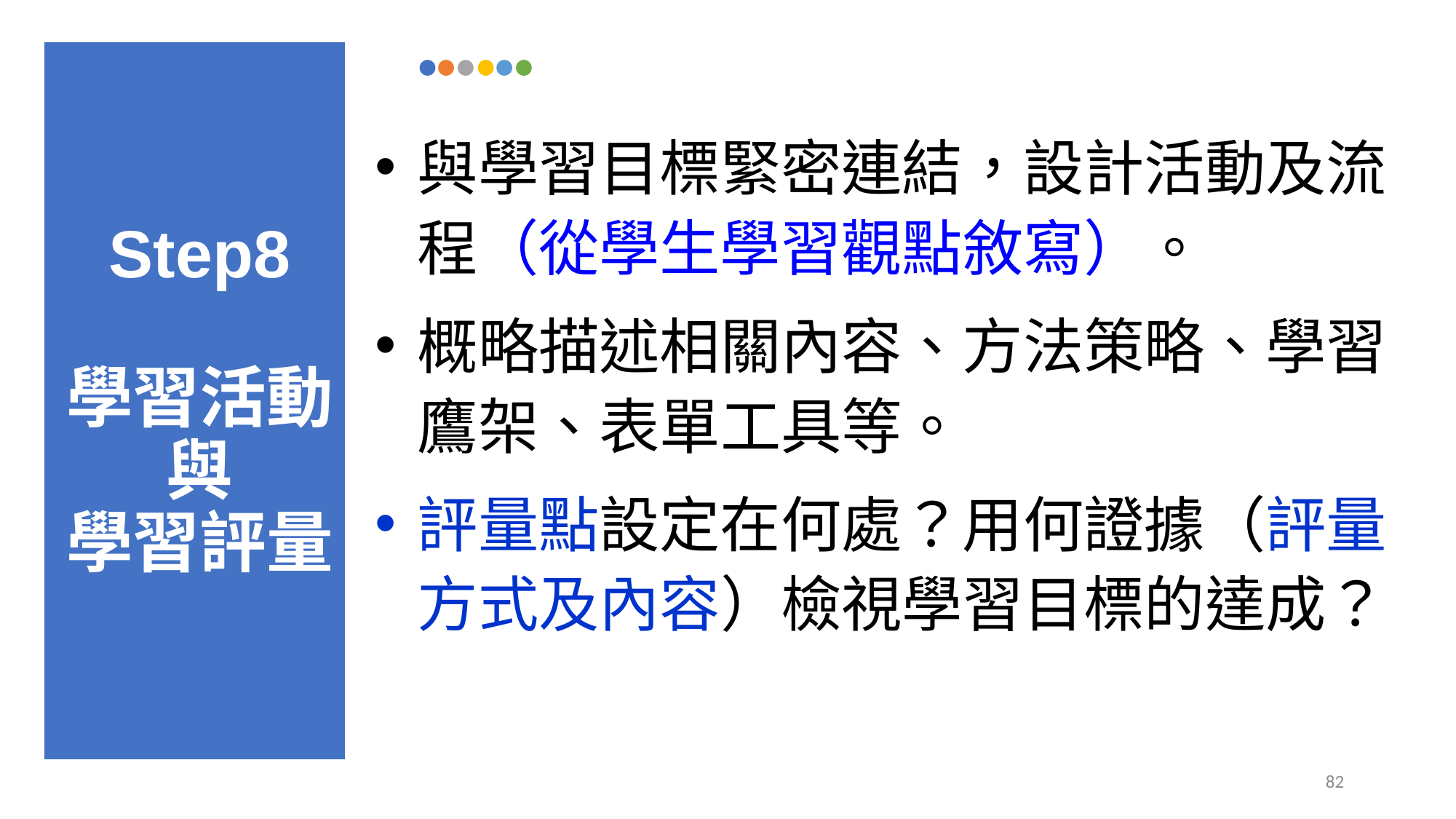

# Step8 學習活動與 學習評量

與學習目標緊密連結，設計活動及流程（從學生學習觀點敘寫）。
概略描述相關內容、方法策略、學習鷹架、表單工具等。
評量點設定在何處？用何證據（評量方式及內容）檢視學習目標的達成？
82